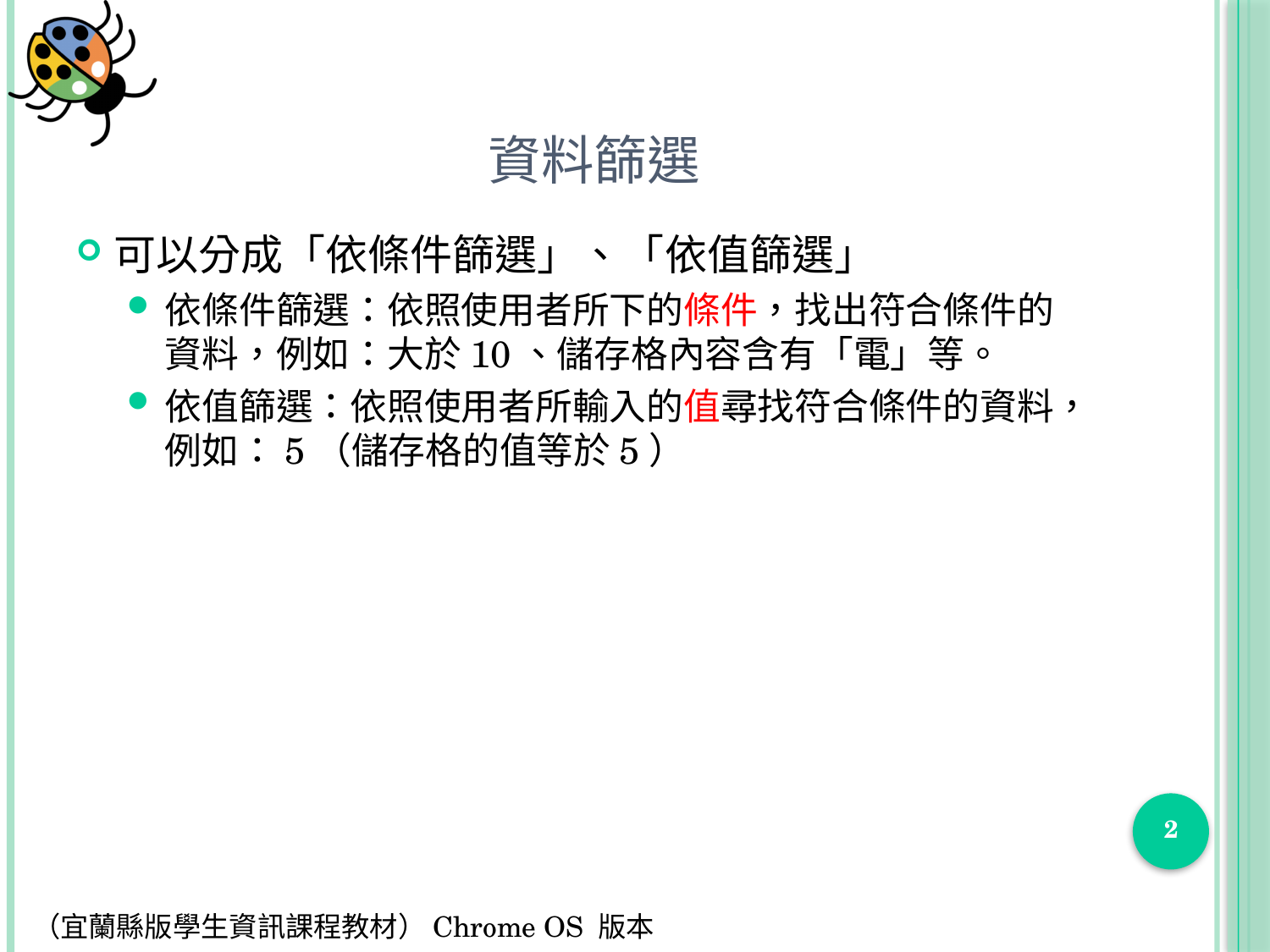

# 資料篩選
可以分成「依條件篩選」、「依值篩選」
依條件篩選：依照使用者所下的條件，找出符合條件的資料，例如：大於10、儲存格內容含有「電」等。
依值篩選：依照使用者所輸入的值尋找符合條件的資料，例如：5（儲存格的值等於5）
2